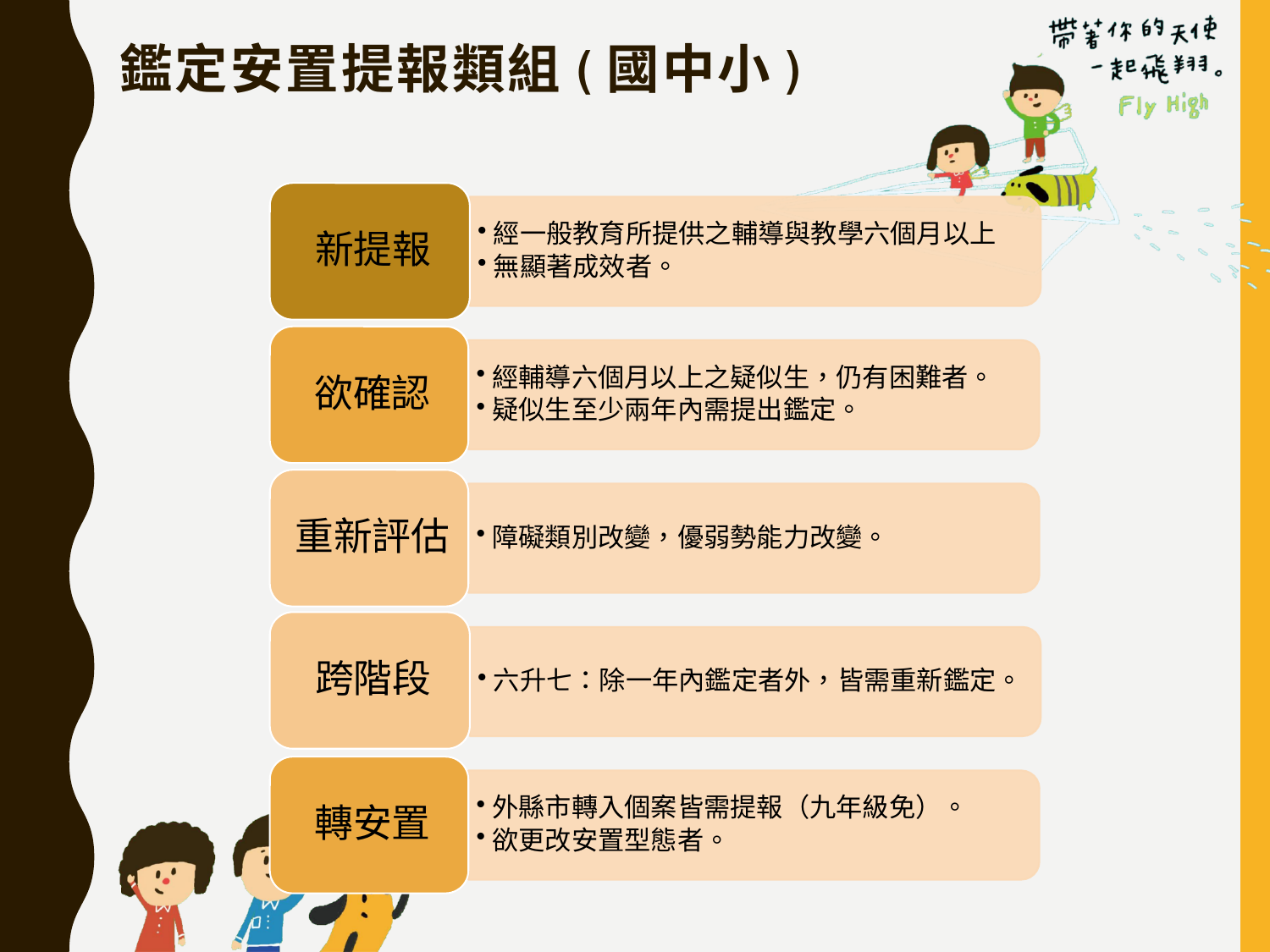

# 鑑定安置提報類組(國中小)
經一般教育所提供之輔導與教學六個月以上
無顯著成效者。
新提報
經輔導六個月以上之疑似生，仍有困難者。
疑似生至少兩年內需提出鑑定。
欲確認
障礙類別改變，優弱勢能力改變。
重新評估
六升七：除一年內鑑定者外，皆需重新鑑定。
跨階段
外縣市轉入個案皆需提報（九年級免）。
欲更改安置型態者。
轉安置